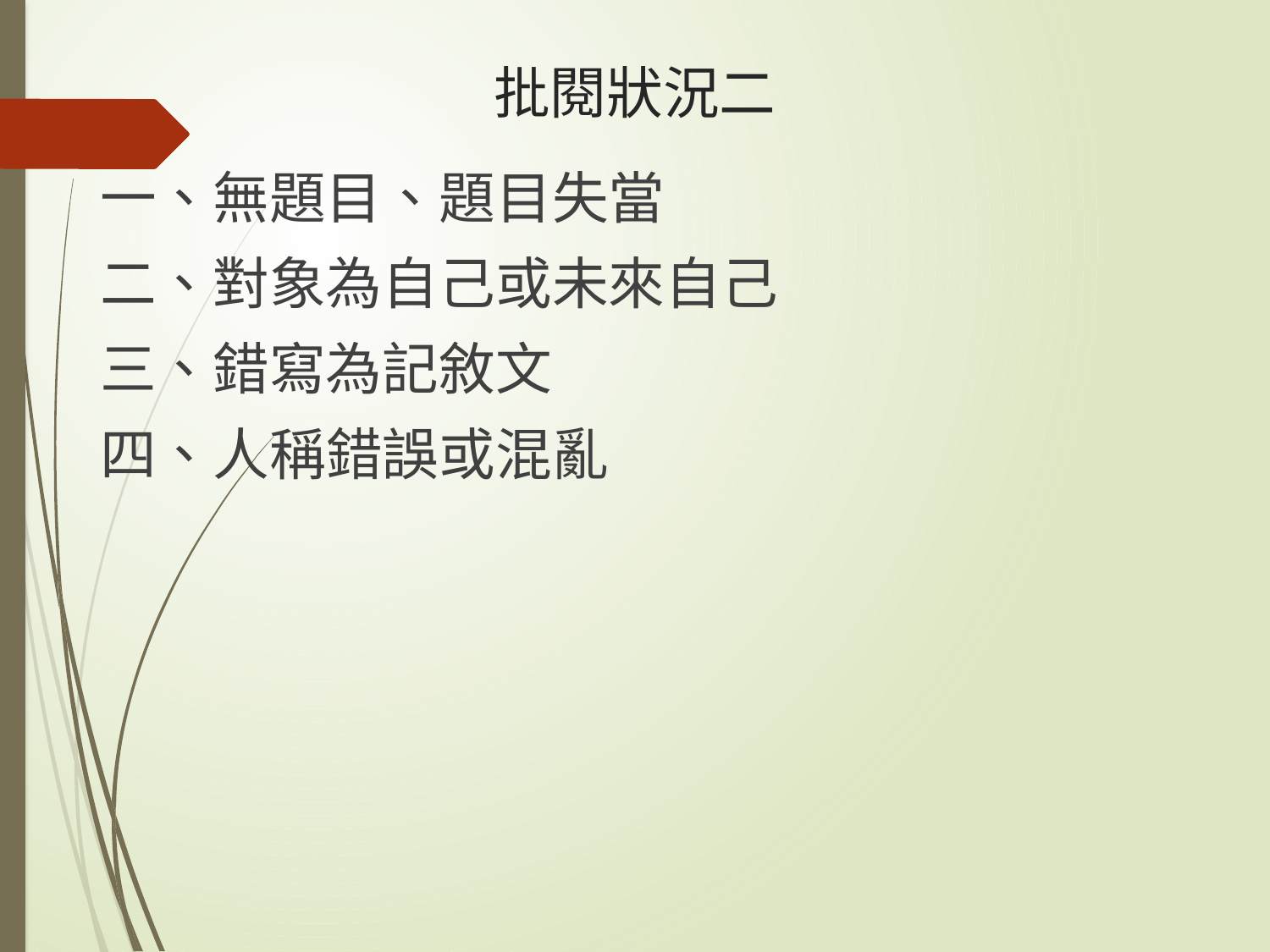

# 批閱狀況二
一、無題目、題目失當
二、對象為自己或未來自己
三、錯寫為記敘文
四、人稱錯誤或混亂